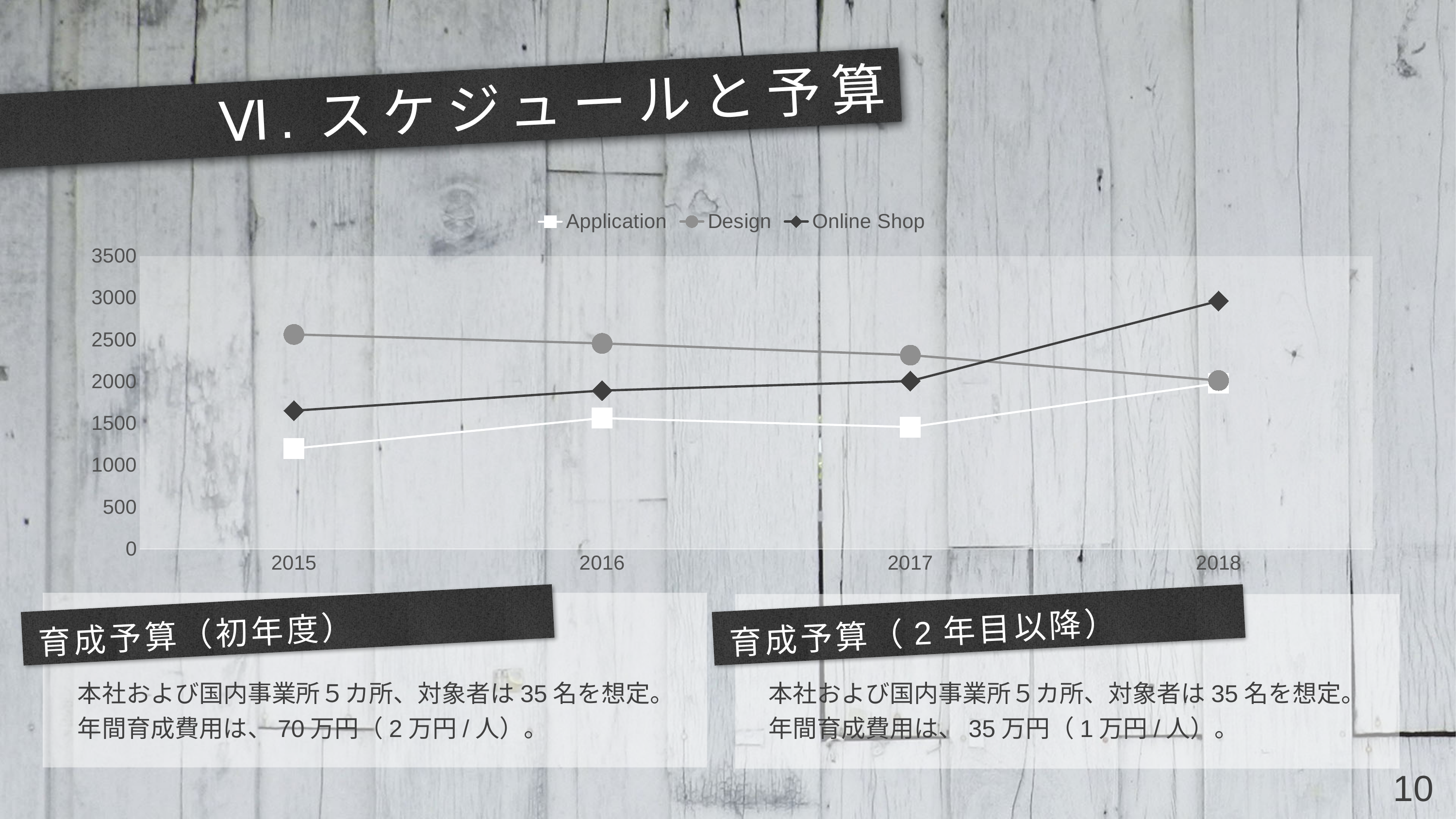

# Ⅵ.スケジュールと予算

### Chart

| Category | Application | Design | Online Shop |
|---|---|---|---|
| 2015 | 1200.0 | 2563.0 | 1652.0 |
| 2016 | 1563.0 | 2456.0 | 1892.0 |
| 2017 | 1456.0 | 2316.0 | 2006.0 |
| 2018 | 1980.0 | 2013.0 | 2963.0 |
育成予算（2年目以降）
育成予算（初年度）

本社および国内事業所５カ所、対象者は35名を想定。年間育成費用は、35万円（1万円/人）。

本社および国内事業所５カ所、対象者は35名を想定。年間育成費用は、70万円（2万円/人）。

10